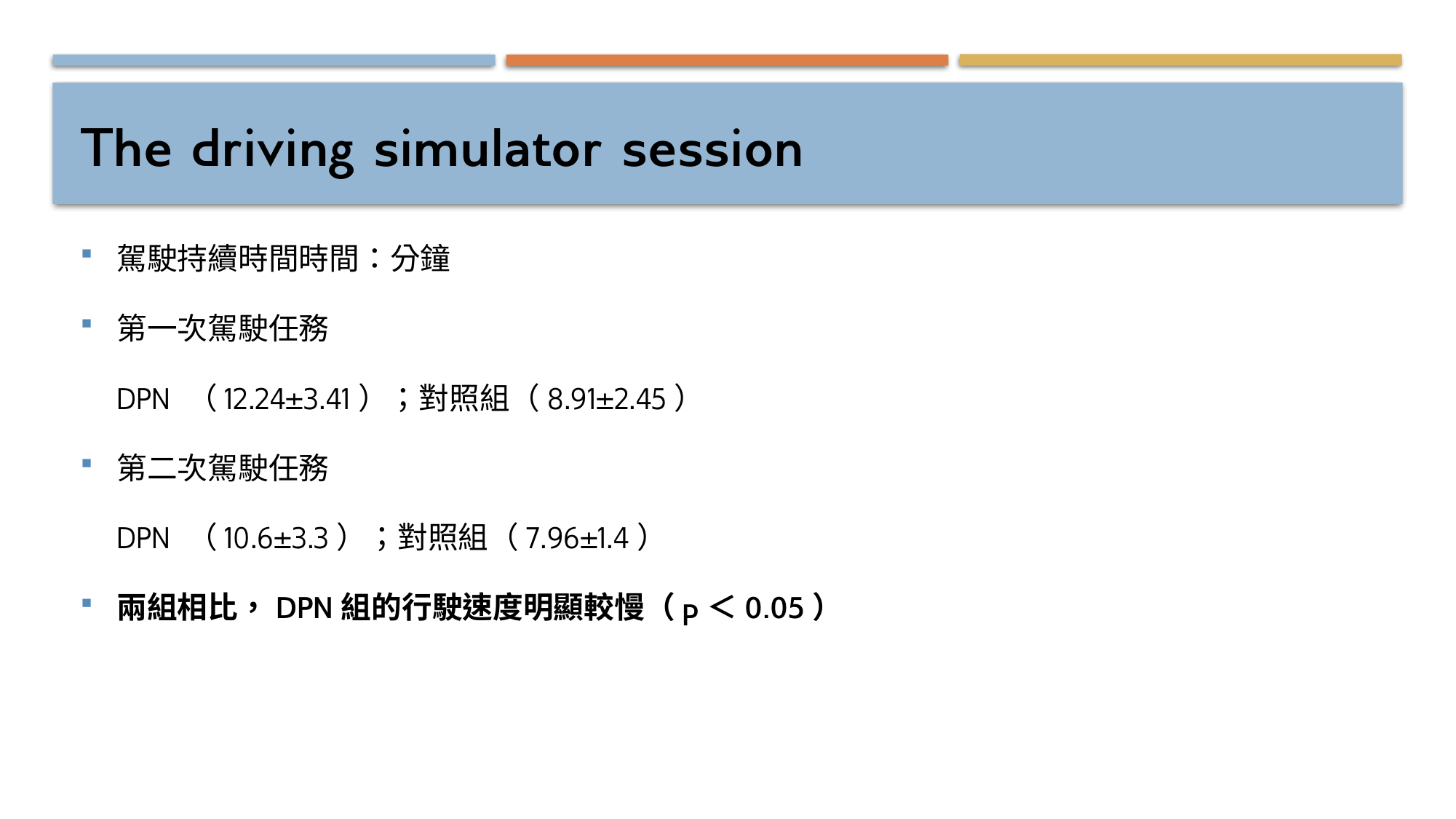

# The driving simulator session
駕駛持續時間時間：分鐘
第一次駕駛任務
DPN （12.24±3.41）；對照組（8.91±2.45）
第二次駕駛任務
DPN （10.6±3.3）；對照組（7.96±1.4）
兩組相比，DPN組的行駛速度明顯較慢（p＜0.05）